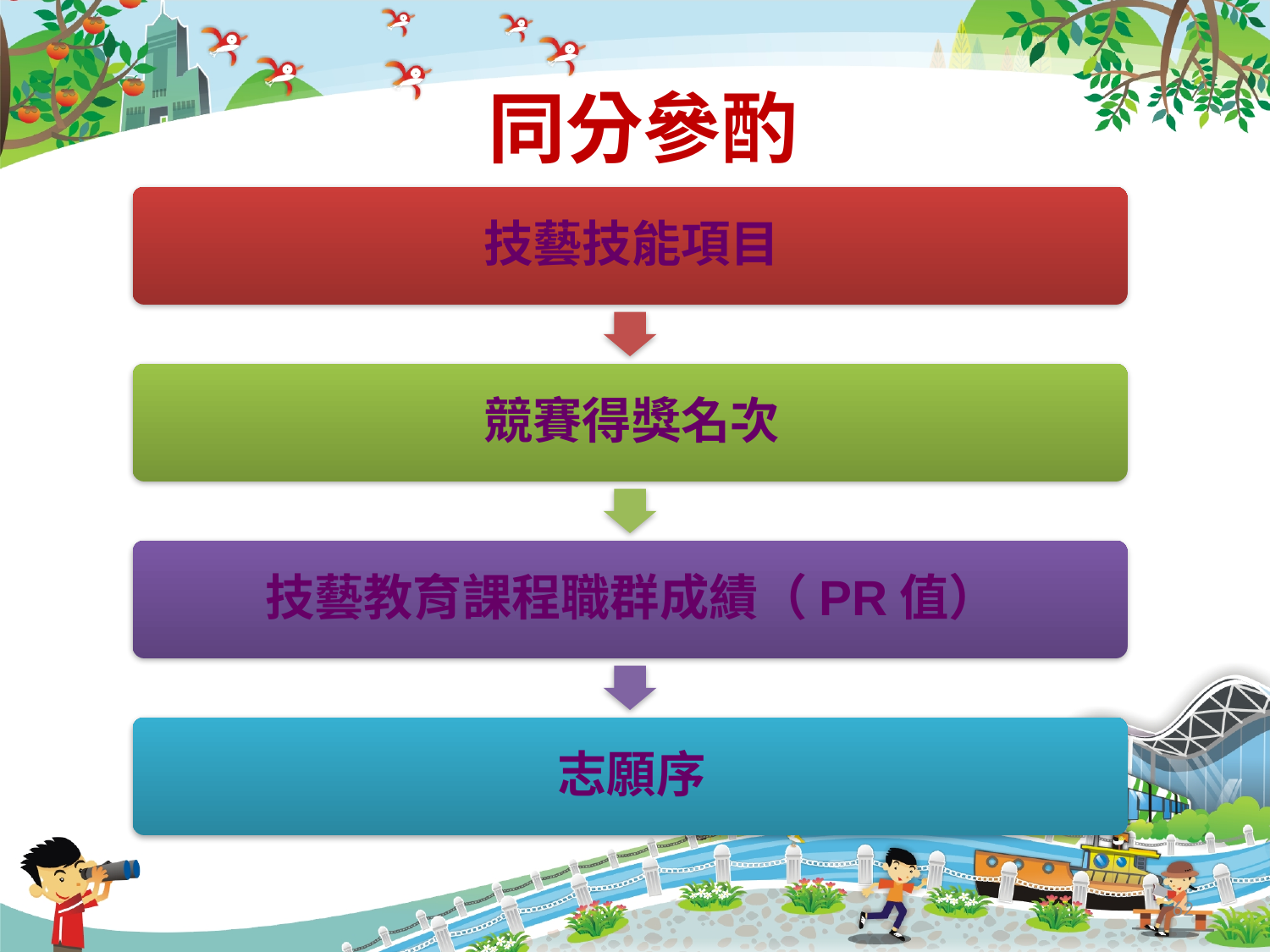

# 同分參酌
技藝技能項目

競賽得獎名次

技藝教育課程職群成績（PR值）

志願序
62